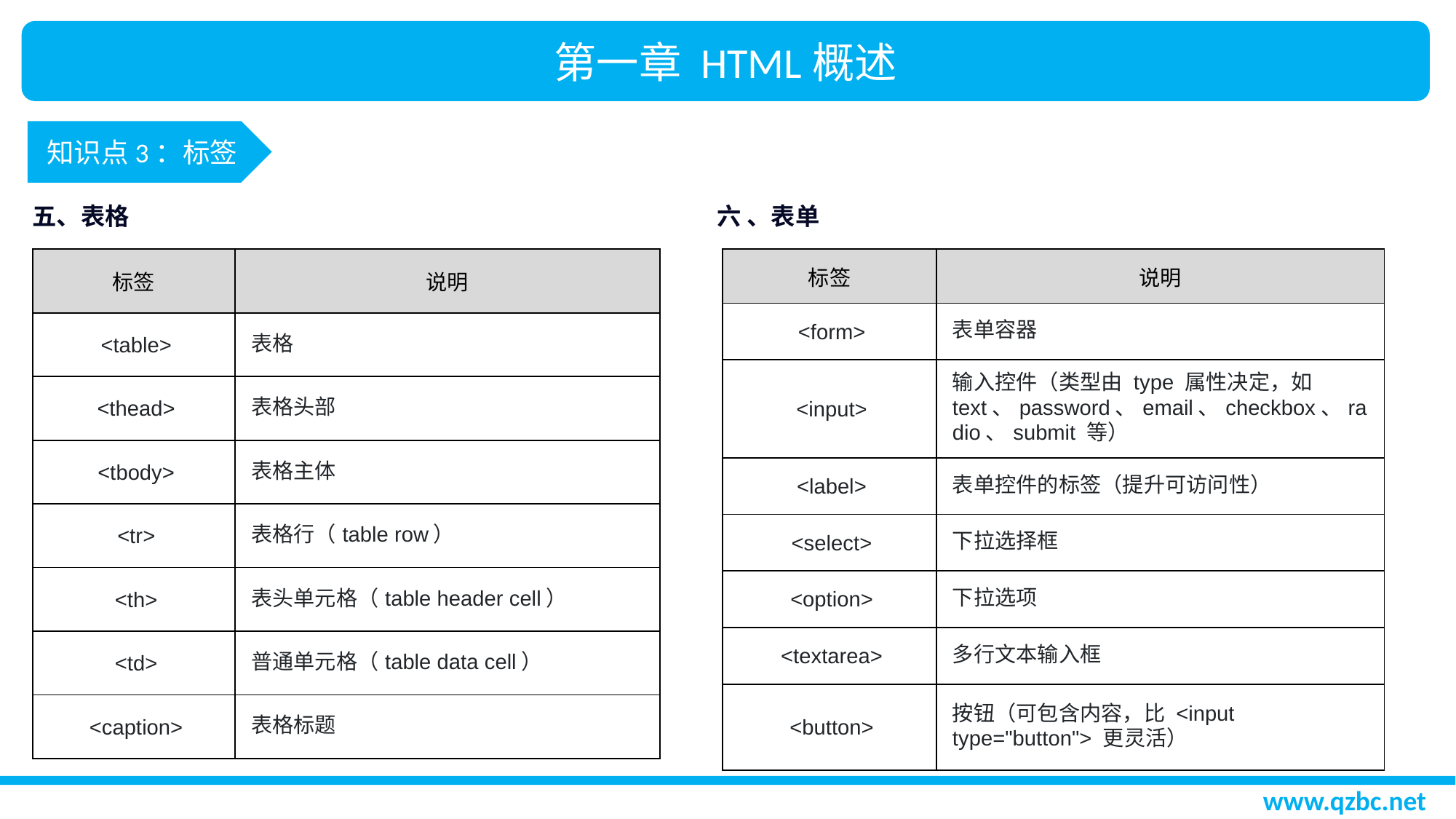

第一章 HTML概述
知识点3：标签
五、表格
六 、表单
| 标签 | 说明 |
| --- | --- |
| <table> | 表格 |
| <thead> | 表格头部 |
| <tbody> | 表格主体 |
| <tr> | 表格行（table row） |
| <th> | 表头单元格（table header cell） |
| <td> | 普通单元格（table data cell） |
| <caption> | 表格标题 |
| 标签 | 说明 |
| --- | --- |
| <form> | 表单容器 |
| <input> | 输入控件（类型由 type 属性决定，如 text、password、email、checkbox、radio、submit 等） |
| <label> | 表单控件的标签（提升可访问性） |
| <select> | 下拉选择框 |
| <option> | 下拉选项 |
| <textarea> | 多行文本输入框 |
| <button> | 按钮（可包含内容，比 <input type="button"> 更灵活） |

www.qzbc.net